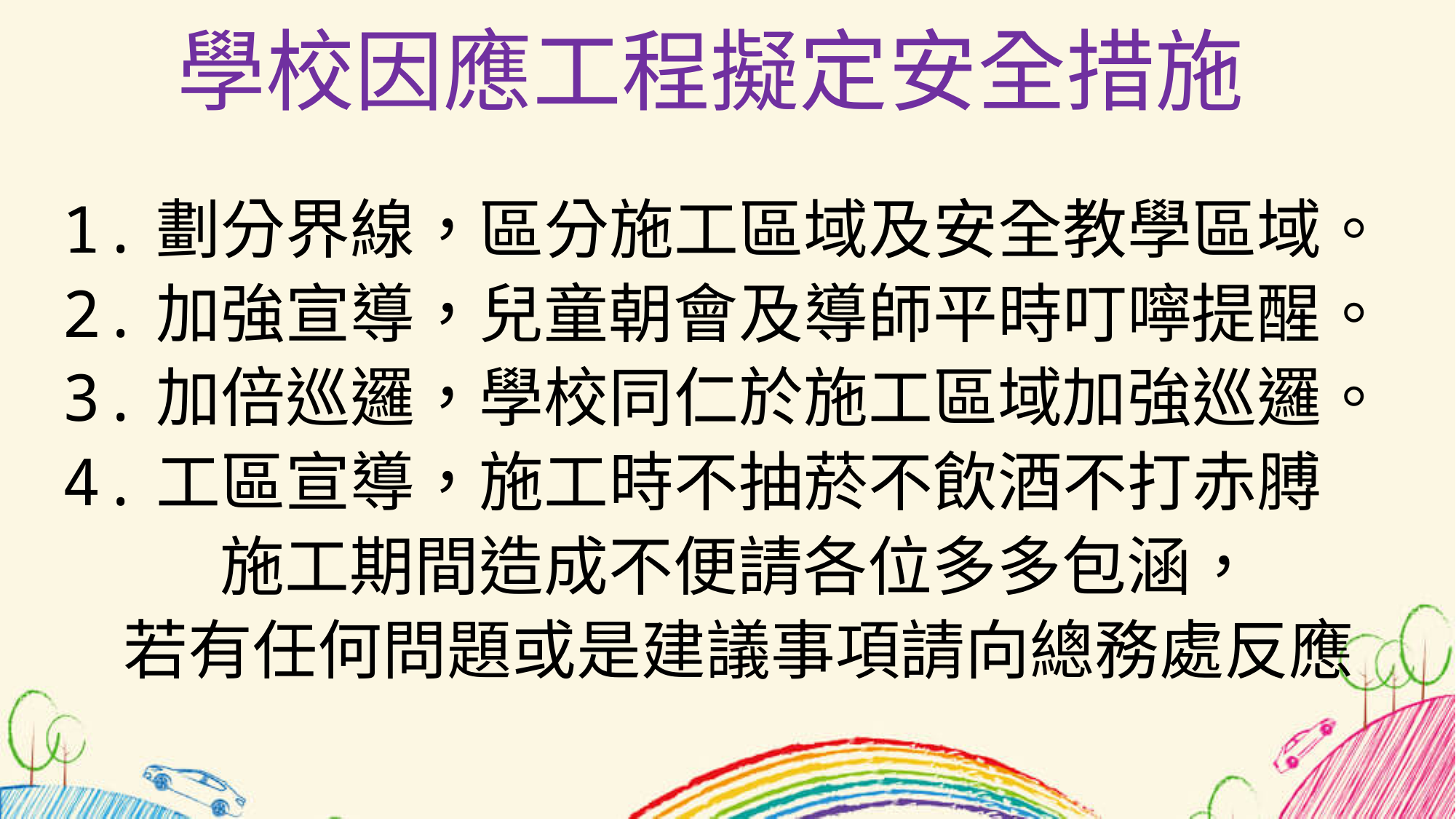

學校因應工程擬定安全措施
1.劃分界線，區分施工區域及安全教學區域。
2.加強宣導，兒童朝會及導師平時叮嚀提醒。
3.加倍巡邏，學校同仁於施工區域加強巡邏。
4.工區宣導，施工時不抽菸不飲酒不打赤膊
  施工期間造成不便請各位多多包涵，
  若有任何問題或是建議事項請向總務處反應